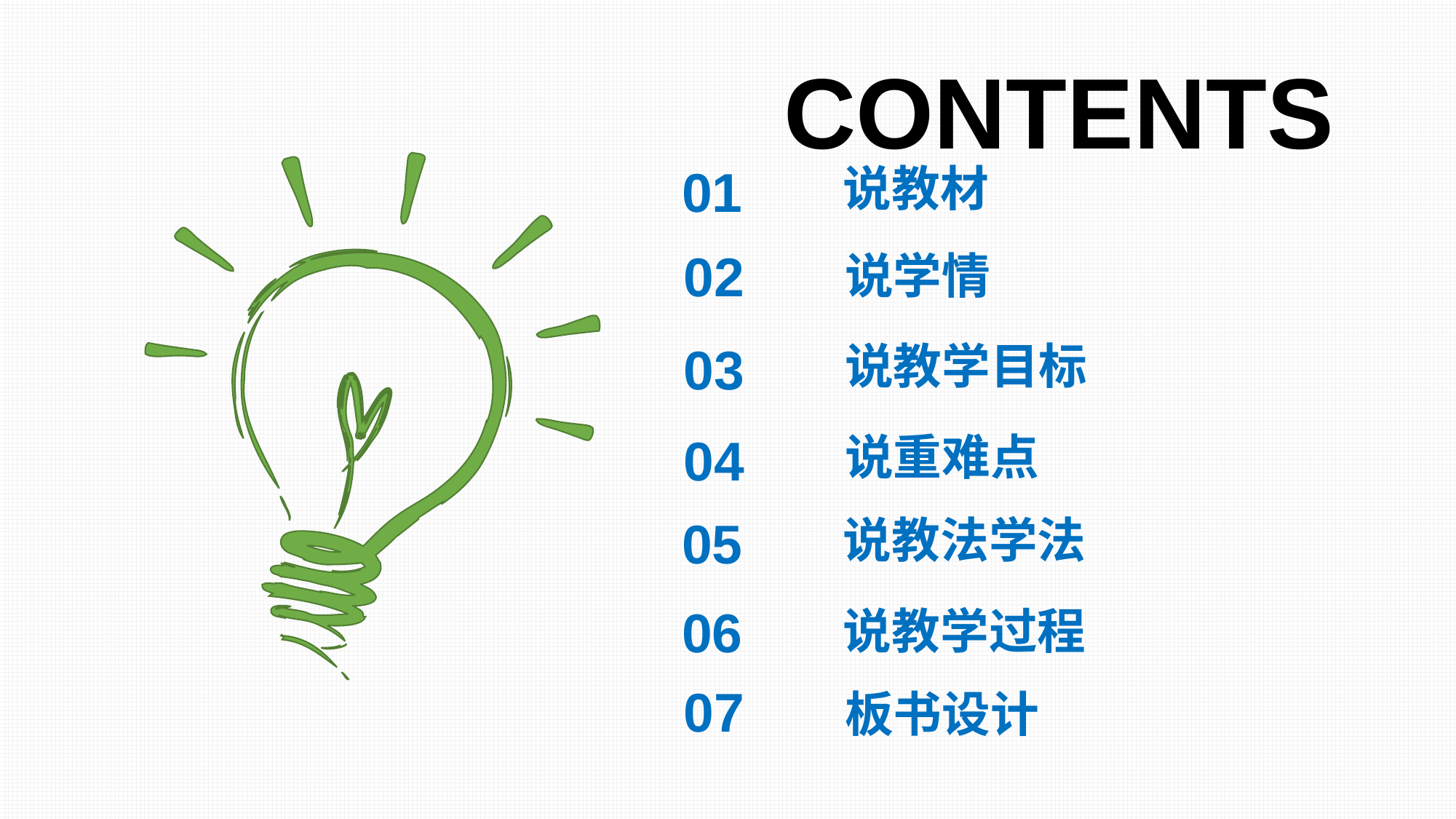

CONTENTS
01
说教材

02
说学情
03
说教学目标
04
说重难点
05
说教法学法
06
说教学过程
07
板书设计